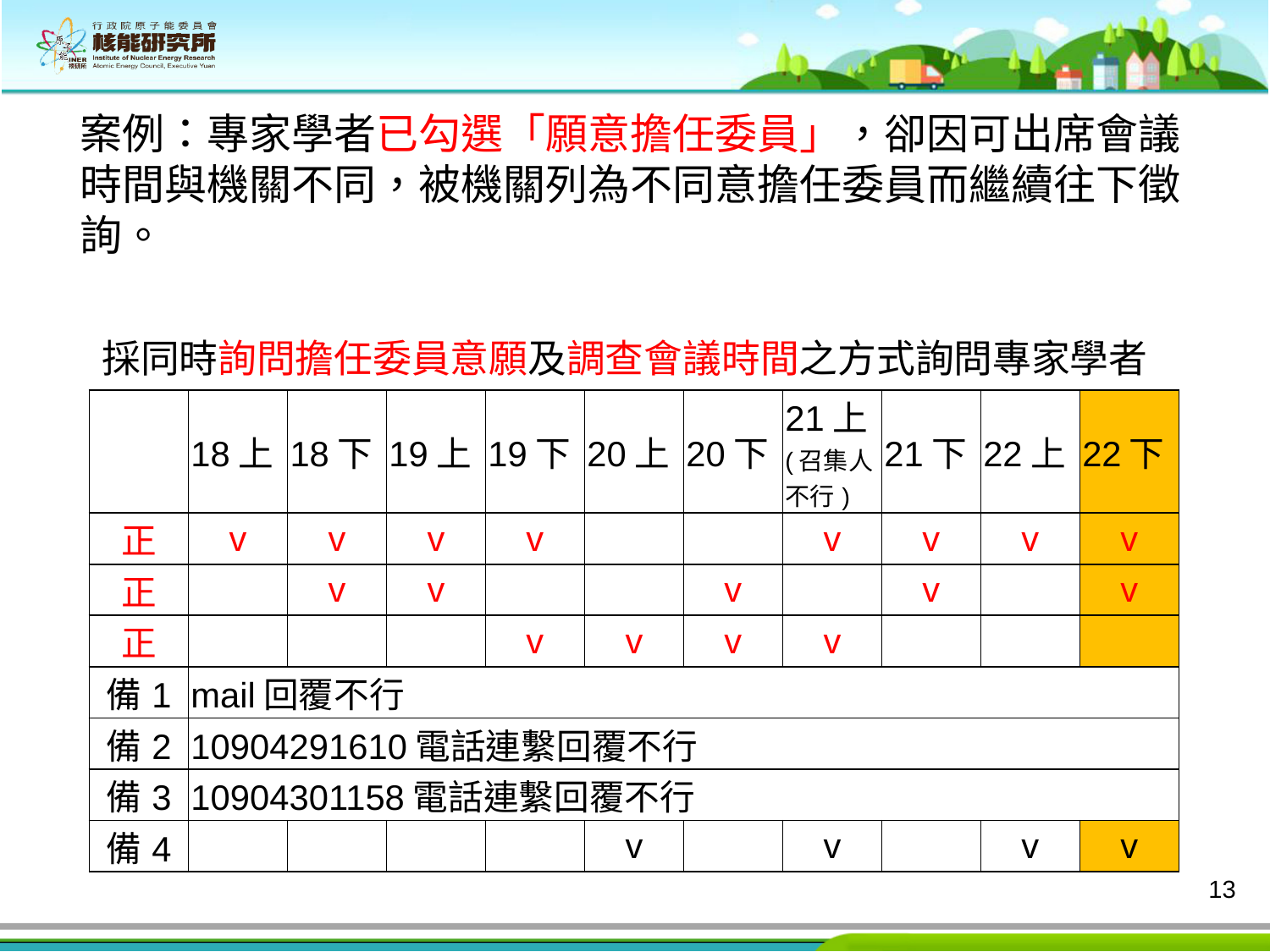

案例：專家學者已勾選「願意擔任委員」，卻因可出席會議時間與機關不同，被機關列為不同意擔任委員而繼續往下徵詢。
採同時詢問擔任委員意願及調查會議時間之方式詢問專家學者
|  | 18上 | 18下 | 19上 | 19下 | 20上 | 20下 | 21上 (召集人不行) | 21下 | 22上 | 22下 |
| --- | --- | --- | --- | --- | --- | --- | --- | --- | --- | --- |
| 正 | v | v | v | v |  |  | v | v | v | v |
| 正 |  | v | v |  |  | v |  | v |  | v |
| 正 |  |  |  | v | v | v | v |  |  |  |
| 備1 | mail回覆不行 |  |  |  |  |  |  |  |  |  |
| 備2 | 10904291610電話連繫回覆不行 |  |  |  |  |  |  |  |  |  |
| 備3 | 10904301158電話連繫回覆不行 |  |  |  |  |  |  |  |  |  |
| 備4 |  |  |  |  | v |  | v |  | v | v |
13